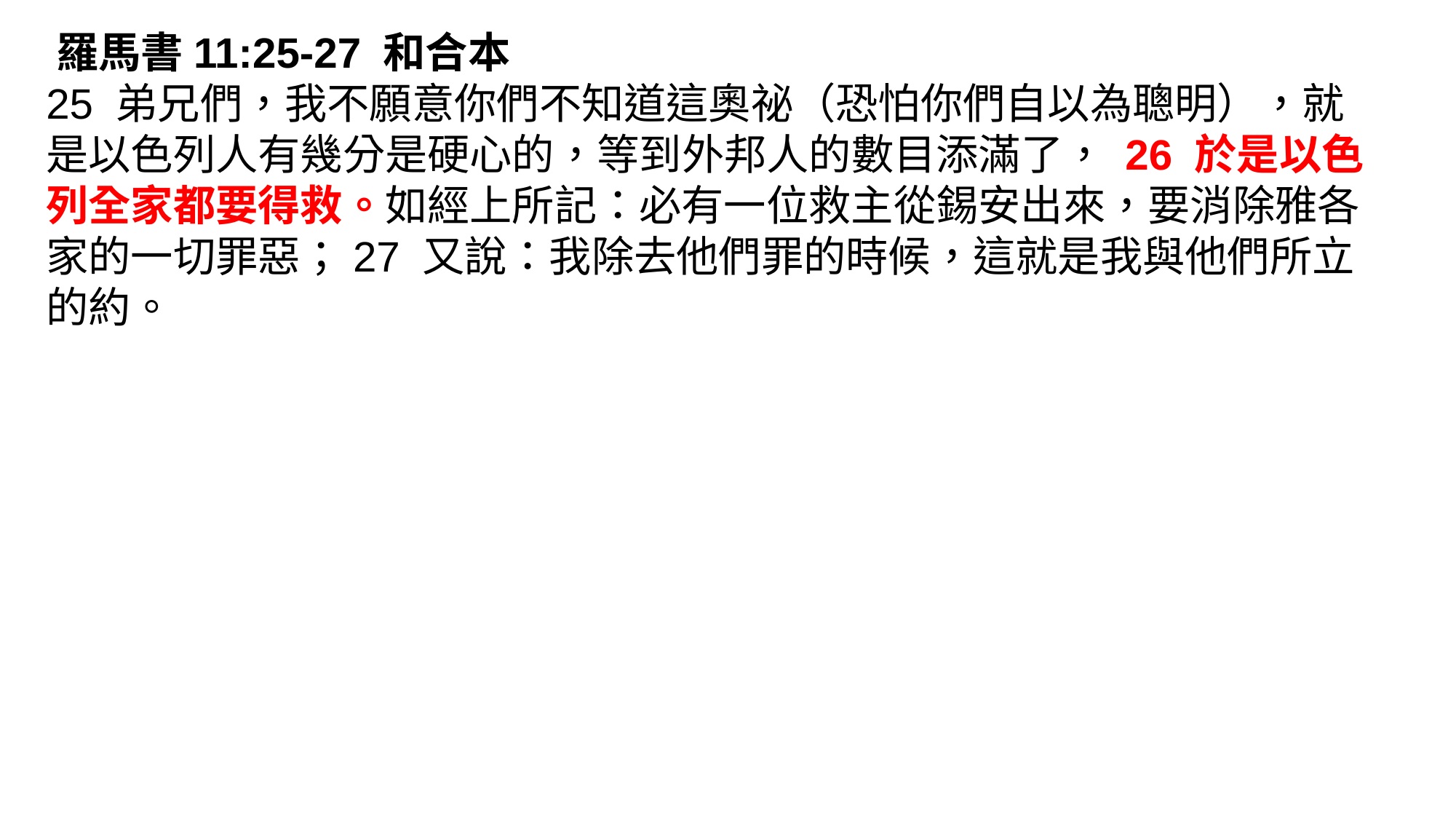

‪羅馬書‬11:25-27 和合本
25 弟兄們，我不願意你們不知道這奧祕（恐怕你們自以為聰明），就是以色列人有幾分是硬心的，等到外邦人的數目添滿了， 26 於是以色列全家都要得救。如經上所記：必有一位救主從錫安出來，要消除雅各家的一切罪惡；27 又說：我除去他們罪的時候，這就是我與他們所立的約。